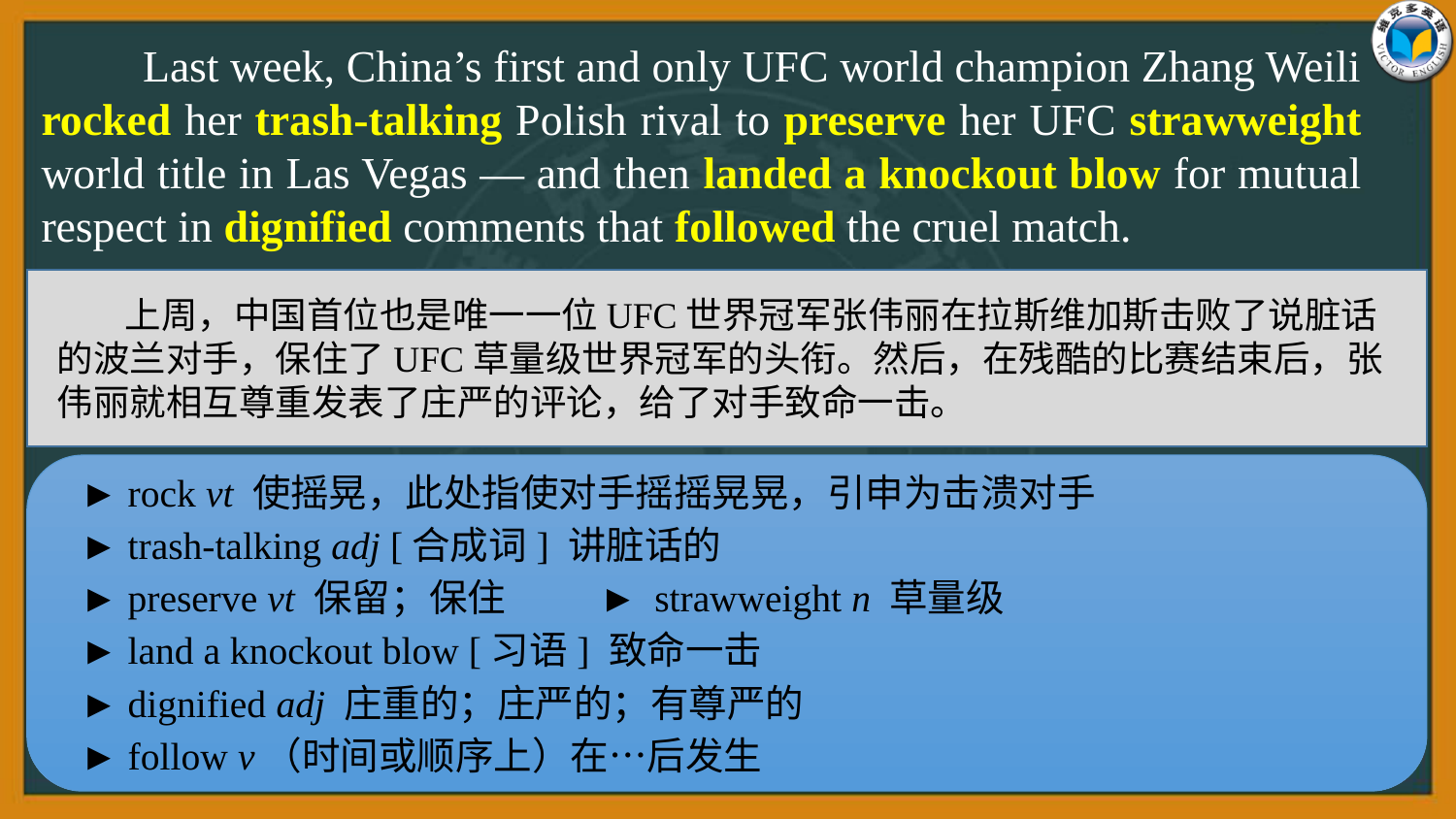

Last week, China’s first and only UFC world champion Zhang Weili rocked her trash-talking Polish rival to preserve her UFC strawweight world title in Las Vegas — and then landed a knockout blow for mutual respect in dignified comments that followed the cruel match.

  上周，中国首位也是唯一一位UFC世界冠军张伟丽在拉斯维加斯击败了说脏话的波兰对手，保住了UFC草量级世界冠军的头衔。然后，在残酷的比赛结束后，张伟丽就相互尊重发表了庄严的评论，给了对手致命一击。
► rock vt 使摇晃，此处指使对手摇摇晃晃，引申为击溃对手
► trash-talking adj [合成词] 讲脏话的
► preserve vt 保留；保住           ► strawweight n 草量级
► land a knockout blow [习语] 致命一击
► dignified adj 庄重的；庄严的；有尊严的
► follow v（时间或顺序上）在…后发生